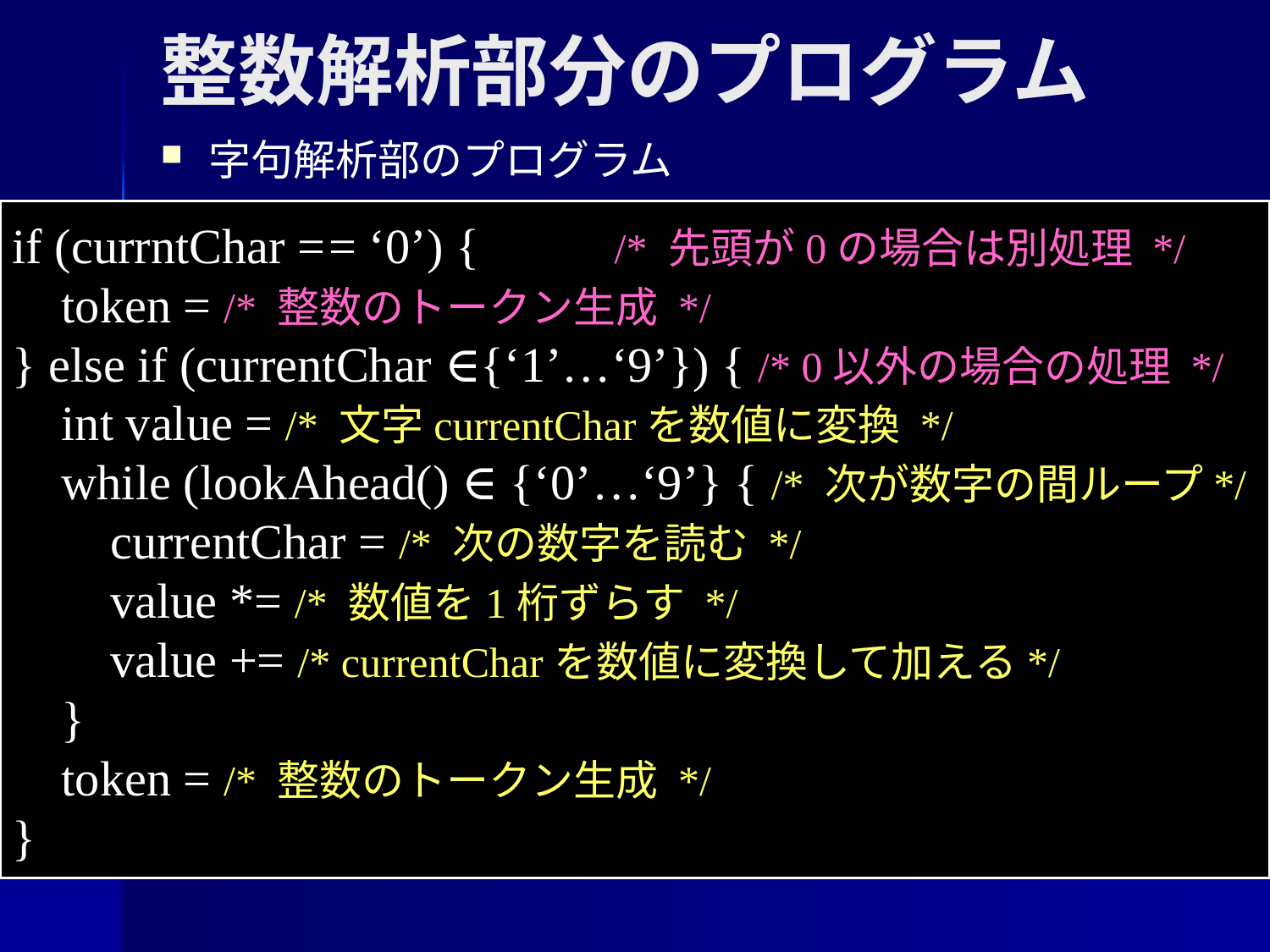

# 整数解析部分のプログラム
字句解析部のプログラム
if (currntChar = = ‘0’) {           /* 先頭が0の場合は別処理 */
    token = /* 整数のトークン生成 */
} else if (currentChar ∈{‘1’…‘9’}) { /* 0以外の場合の処理 */
    int value = /* 文字currentCharを数値に変換 */
    while (lookAhead() ∈ {‘0’…‘9’} { /* 次が数字の間ループ*/
        currentChar = /* 次の数字を読む */
        value *= /* 数値を1桁ずらす */
        value += /* currentCharを数値に変換して加える*/
    }
    token = /* 整数のトークン生成 */
}